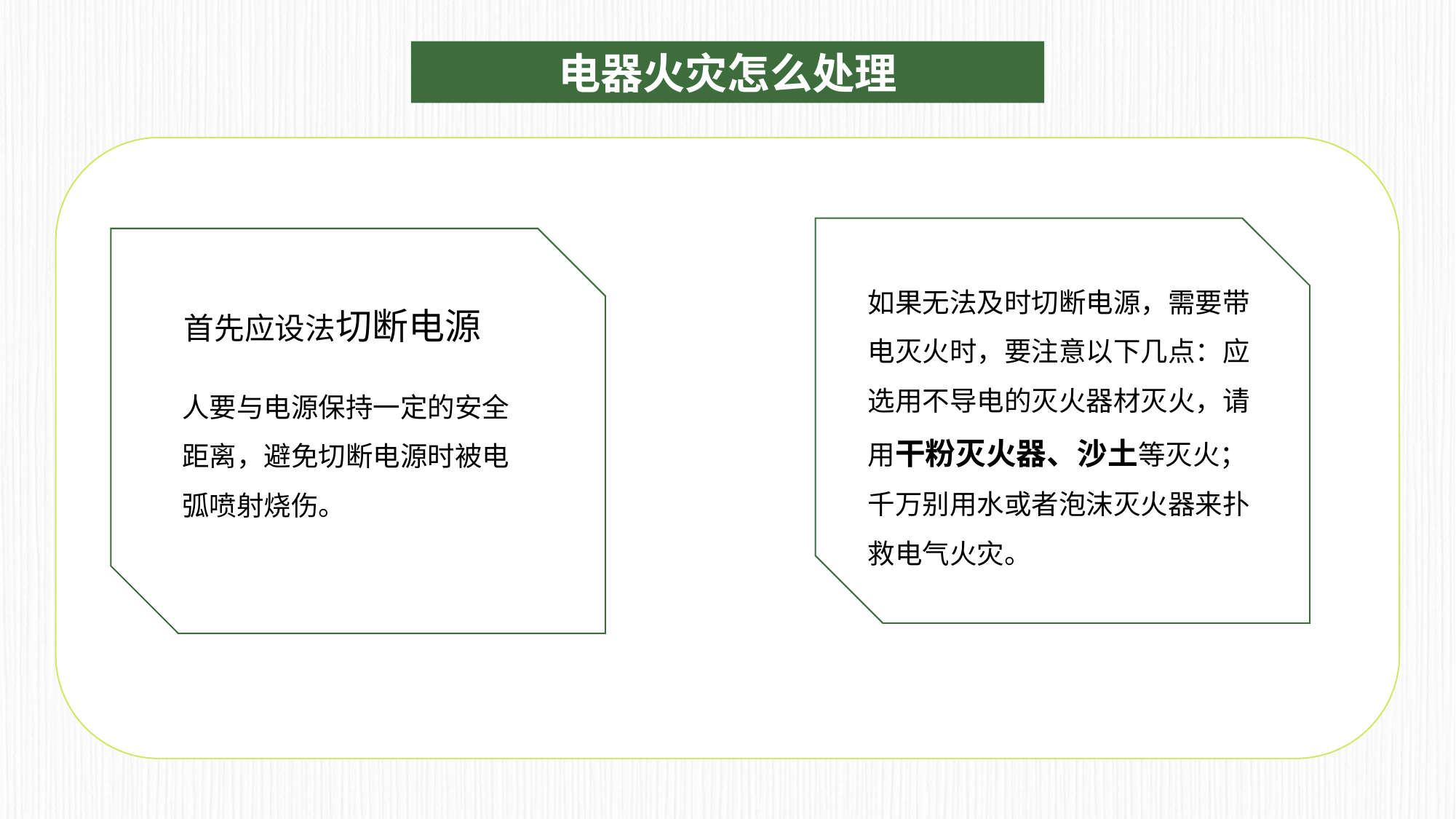

电器火灾怎么处理

如果无法及时切断电源，需要带电灭火时，要注意以下几点：应选用不导电的灭火器材灭火，请用干粉灭火器、沙土等灭火；千万别用水或者泡沫灭火器来扑救电气火灾。
首先应设法切断电源
人要与电源保持一定的安全距离，避免切断电源时被电弧喷射烧伤。